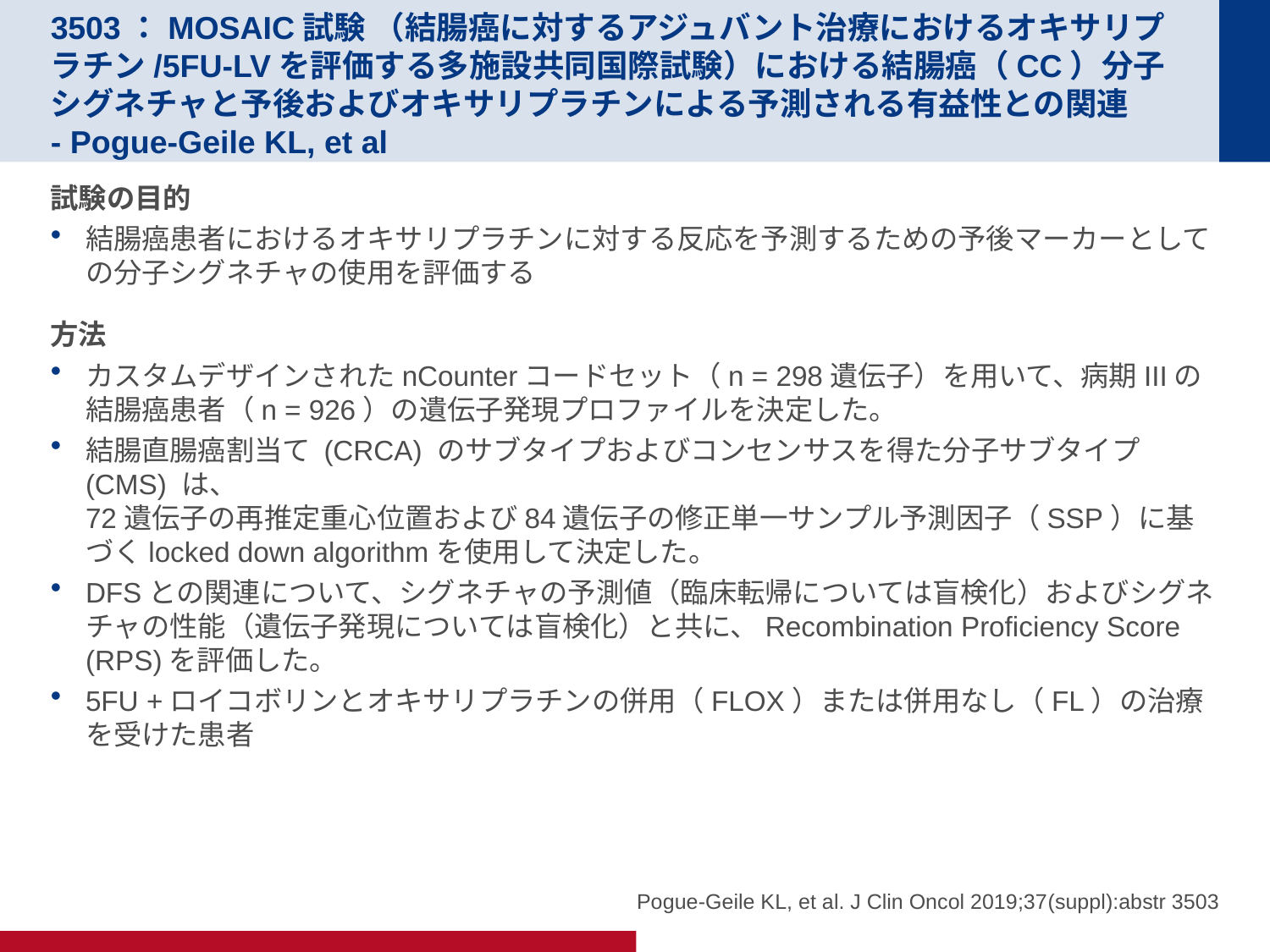

# 3503：MOSAIC試験 （結腸癌に対するアジュバント治療におけるオキサリプラチン/5FU-LVを評価する多施設共同国際試験）における結腸癌（CC）分子シグネチャと予後およびオキサリプラチンによる予測される有益性との関連 - Pogue-Geile KL, et al
試験の目的
結腸癌患者におけるオキサリプラチンに対する反応を予測するための予後マーカーとしての分子シグネチャの使用を評価する
方法
カスタムデザインされたnCounterコードセット（n = 298遺伝子）を用いて、病期IIIの結腸癌患者（n = 926）の遺伝子発現プロファイルを決定した。
結腸直腸癌割当て (CRCA) のサブタイプおよびコンセンサスを得た分子サブタイプ(CMS) は、
72遺伝子の再推定重心位置および84遺伝子の修正単一サンプル予測因子（SSP）に基づくlocked down algorithmを使用して決定した。
DFSとの関連について、シグネチャの予測値（臨床転帰については盲検化）およびシグネチャの性能（遺伝子発現については盲検化）と共に、Recombination Proficiency Score (RPS)を評価した。
5FU +ロイコボリンとオキサリプラチンの併用（FLOX）または併用なし（FL）の治療を受けた患者
Pogue-Geile KL, et al. J Clin Oncol 2019;37(suppl):abstr 3503